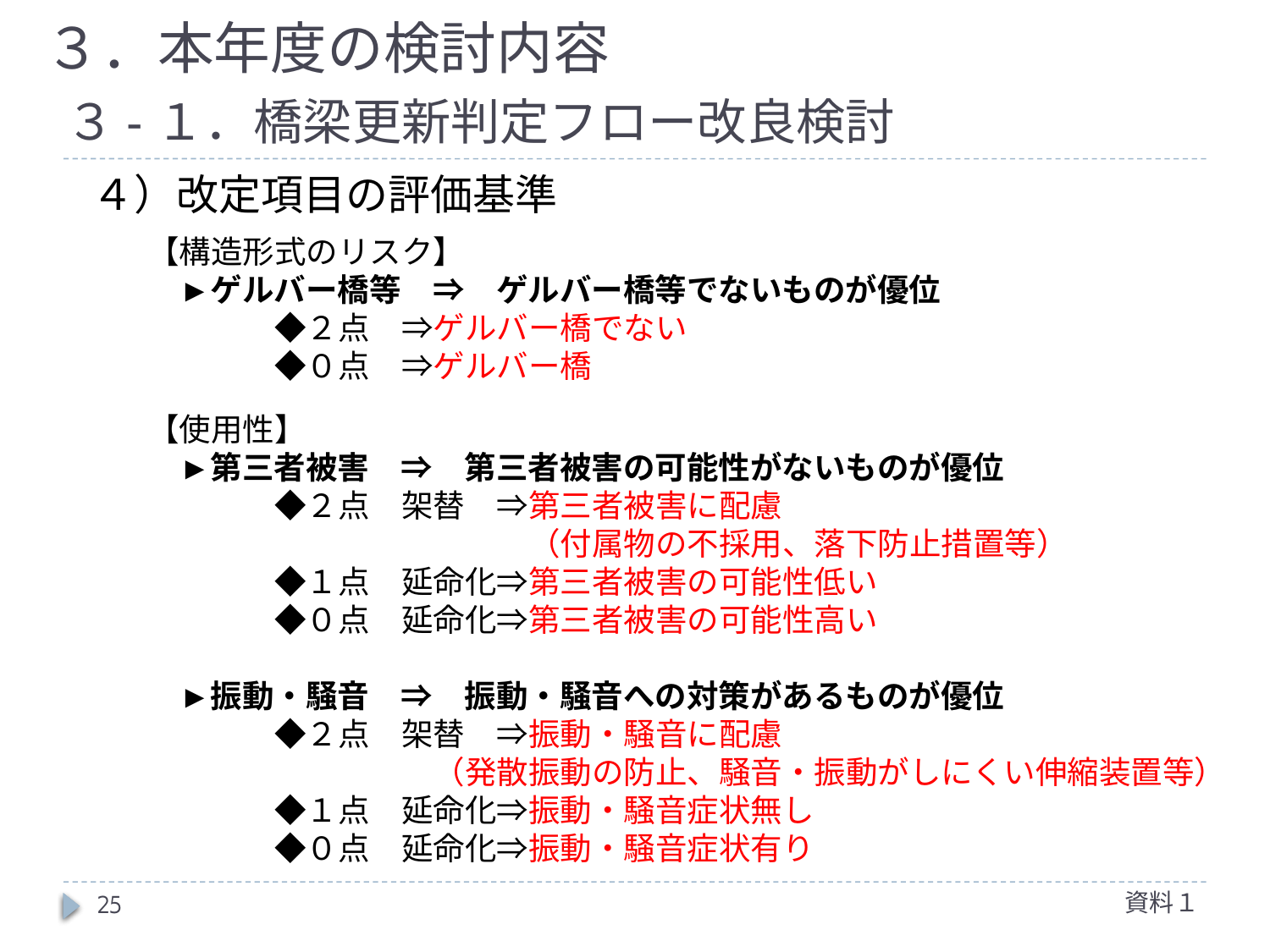

# ３．本年度の検討内容
３-１．橋梁更新判定フロー改良検討
４）改定項目の評価基準
【構造形式のリスク】
　►ゲルバー橋等　⇒　ゲルバー橋等でないものが優位
　　　　　◆２点　⇒ゲルバー橋でない
　　　　◆０点　⇒ゲルバー橋

【使用性】
　►第三者被害　⇒　第三者被害の可能性がないものが優位
　　　　　◆２点　架替　⇒第三者被害に配慮
　　　　　　　　　　　　（付属物の不採用、落下防止措置等）
　　　　◆１点　延命化⇒第三者被害の可能性低い
　　　　◆０点　延命化⇒第三者被害の可能性高い

　►振動・騒音　⇒　振動・騒音への対策があるものが優位
　　　　◆２点　架替　⇒振動・騒音に配慮
　　　　　　　　　（発散振動の防止、騒音・振動がしにくい伸縮装置等）
　　　　◆１点　延命化⇒振動・騒音症状無し
　　　　◆０点　延命化⇒振動・騒音症状有り
資料１
25